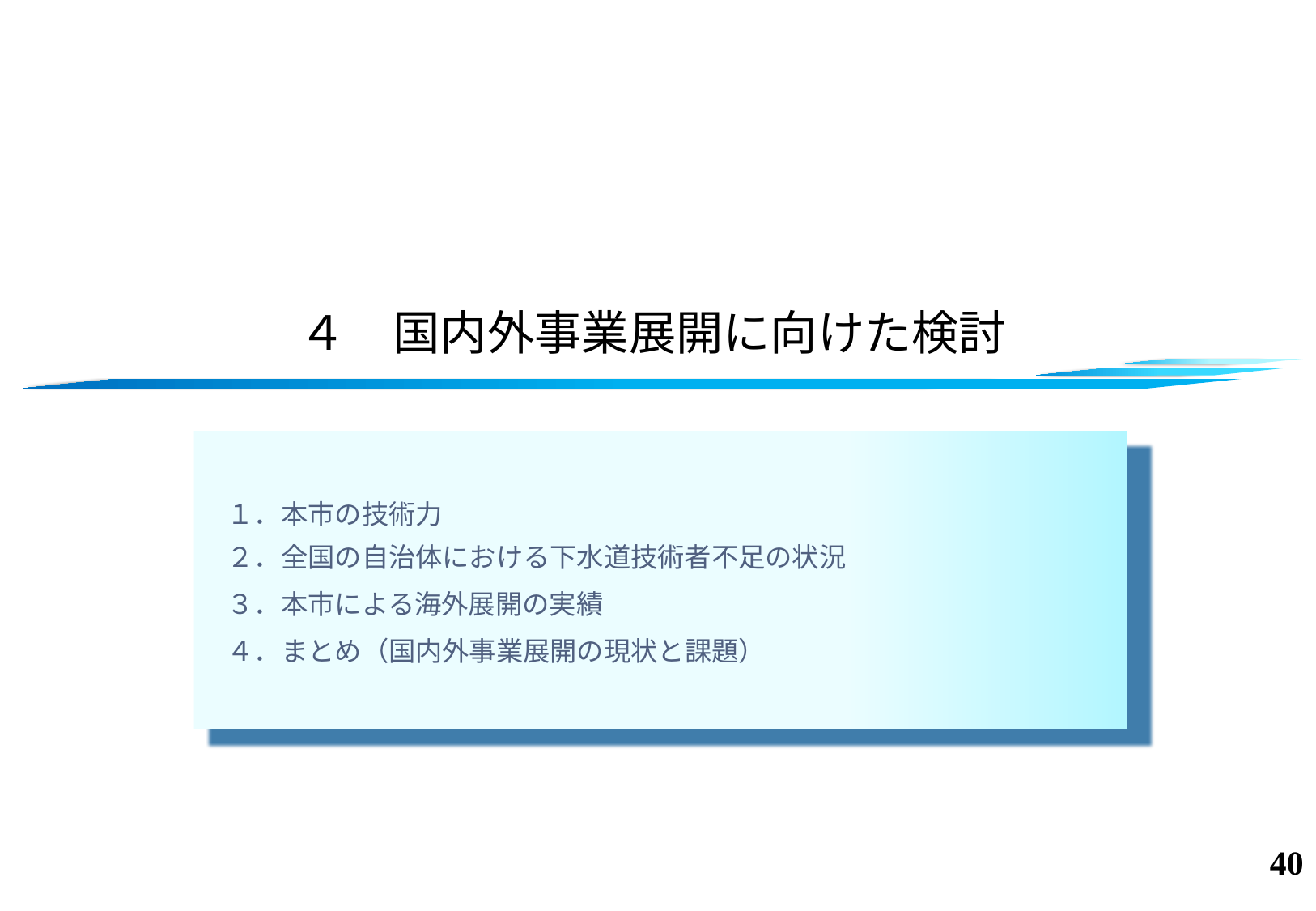

４　国内外事業展開に向けた検討

１．本市の技術力
２．全国の自治体における下水道技術者不足の状況
３．本市による海外展開の実績
４．まとめ（国内外事業展開の現状と課題）
40